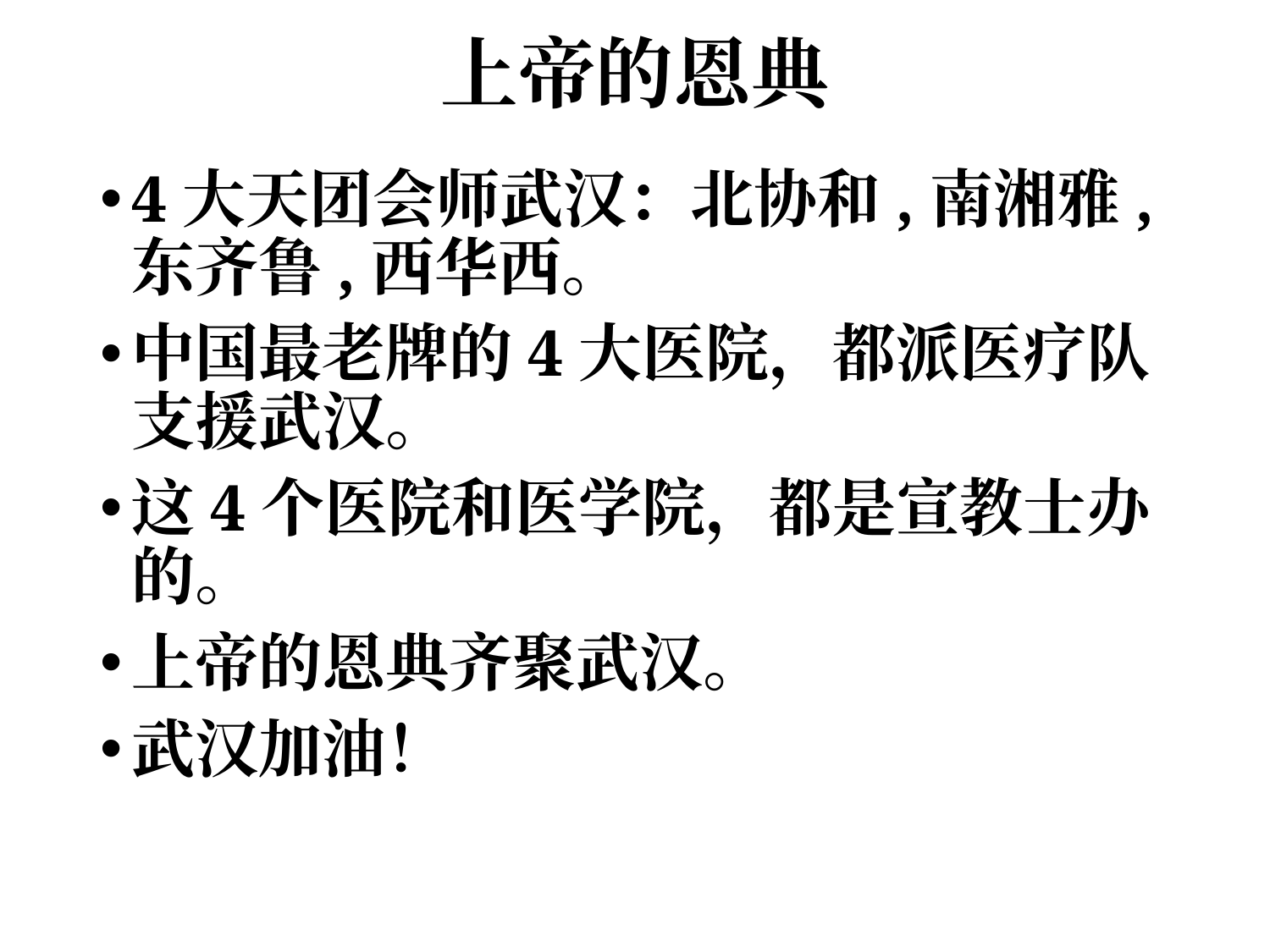

# 上帝的恩典
4大天团会师武汉：北协和,南湘雅,东齐鲁,西华西。
中国最老牌的4大医院，都派医疗队支援武汉。
这4个医院和医学院，都是宣教士办的。
上帝的恩典齐聚武汉。
武汉加油！